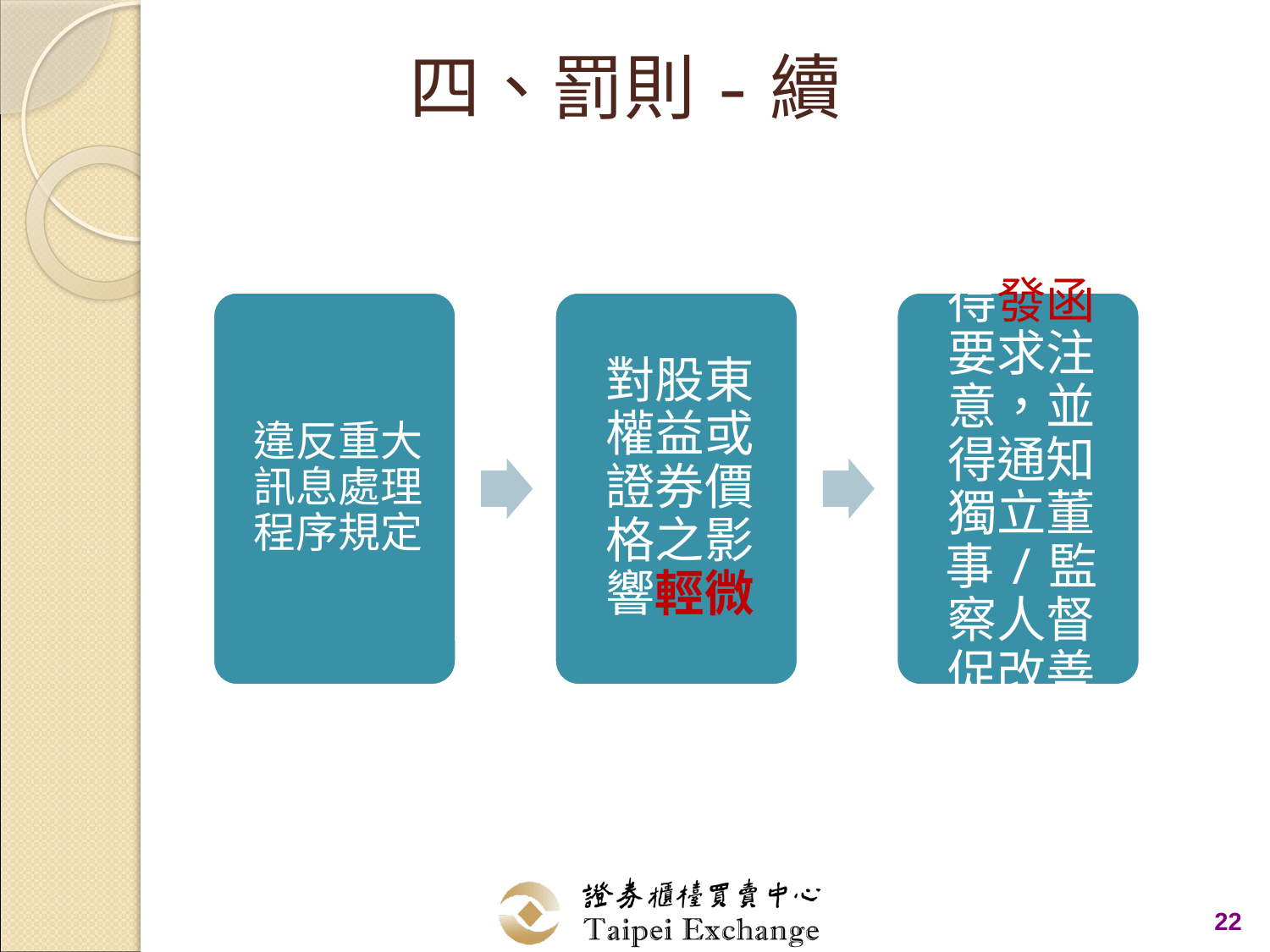

# 四、罰則-續
違反重大訊息處理程序規定

對股東權益或證券價格之影響輕微

得發函要求注意，並得通知獨立董事/監察人督促改善
22